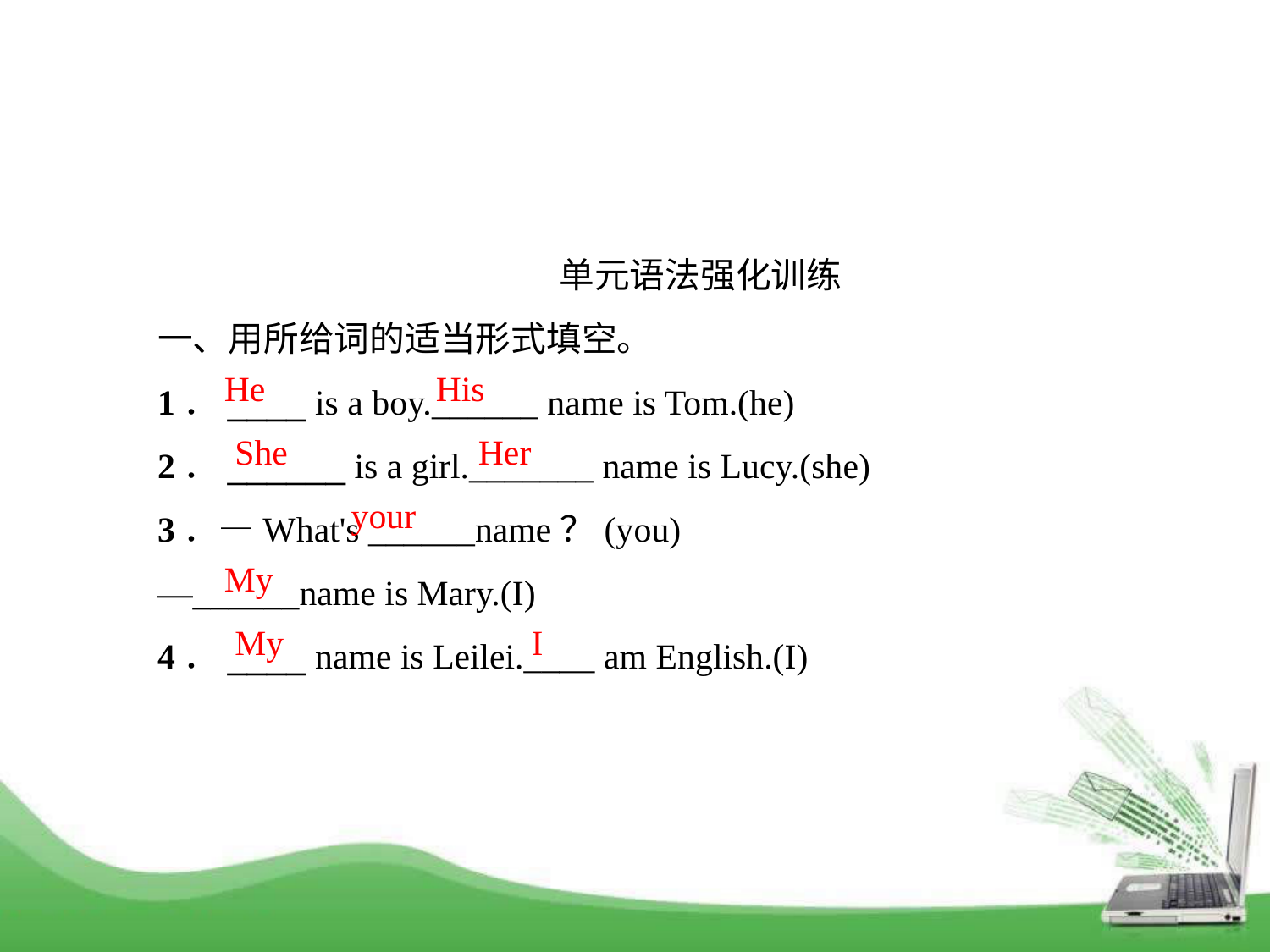

单元语法强化训练
一、用所给词的适当形式填空。
1．____ is a boy.______ name is Tom.(he)
2．______ is a girl._______ name is Lucy.(she)
3．—What's ______name？(you)
—______name is Mary.(I)
4．____ name is Leilei.____ am English.(I)
He
His
She
Her
your
My
My
I